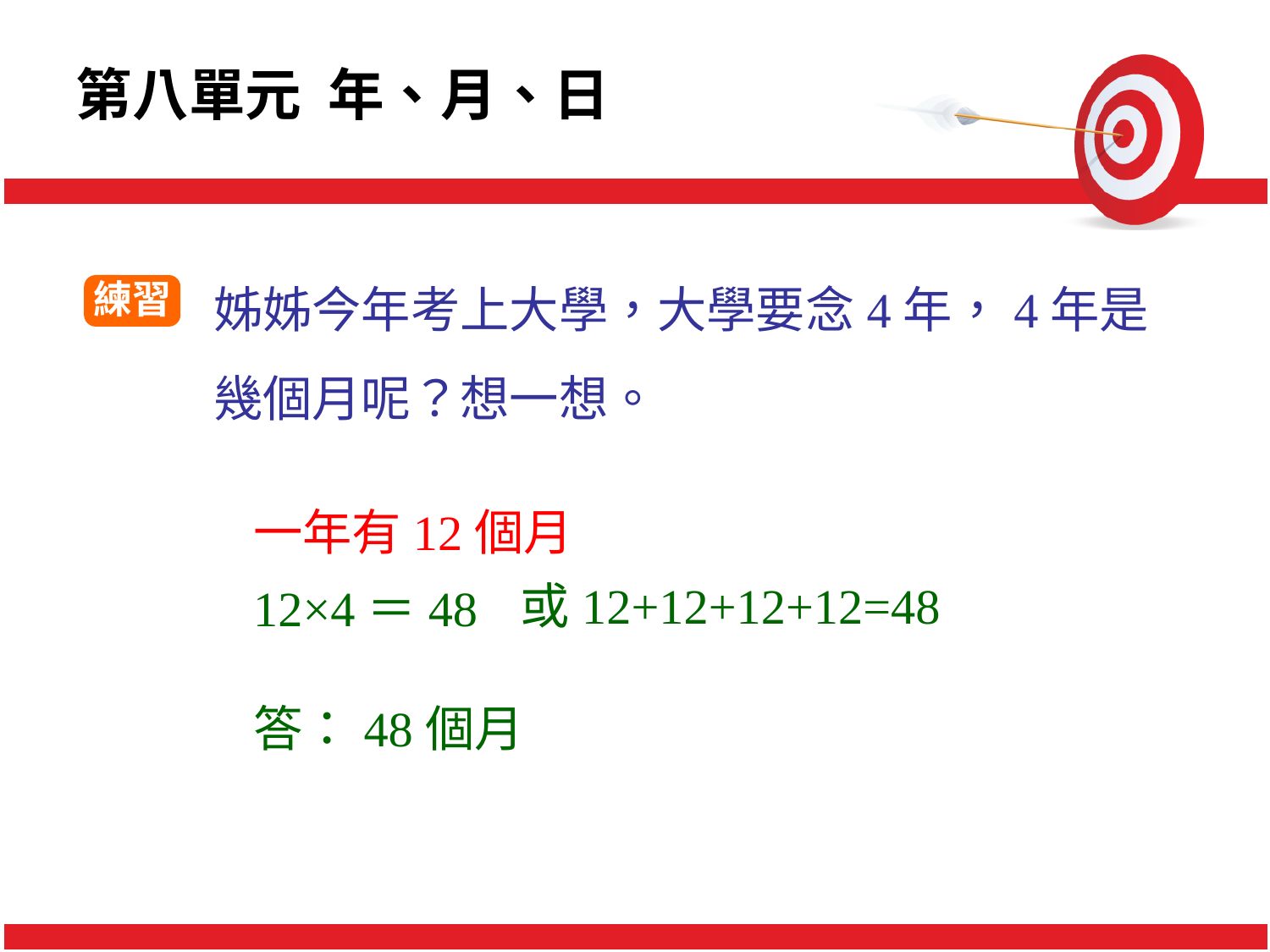

第八單元  年、月、日
姊姊今年考上大學，大學要念4年，4年是幾個月呢？想一想。

練習

一年有12個月
或12+12+12+12=48
12×4＝48
答：48個月